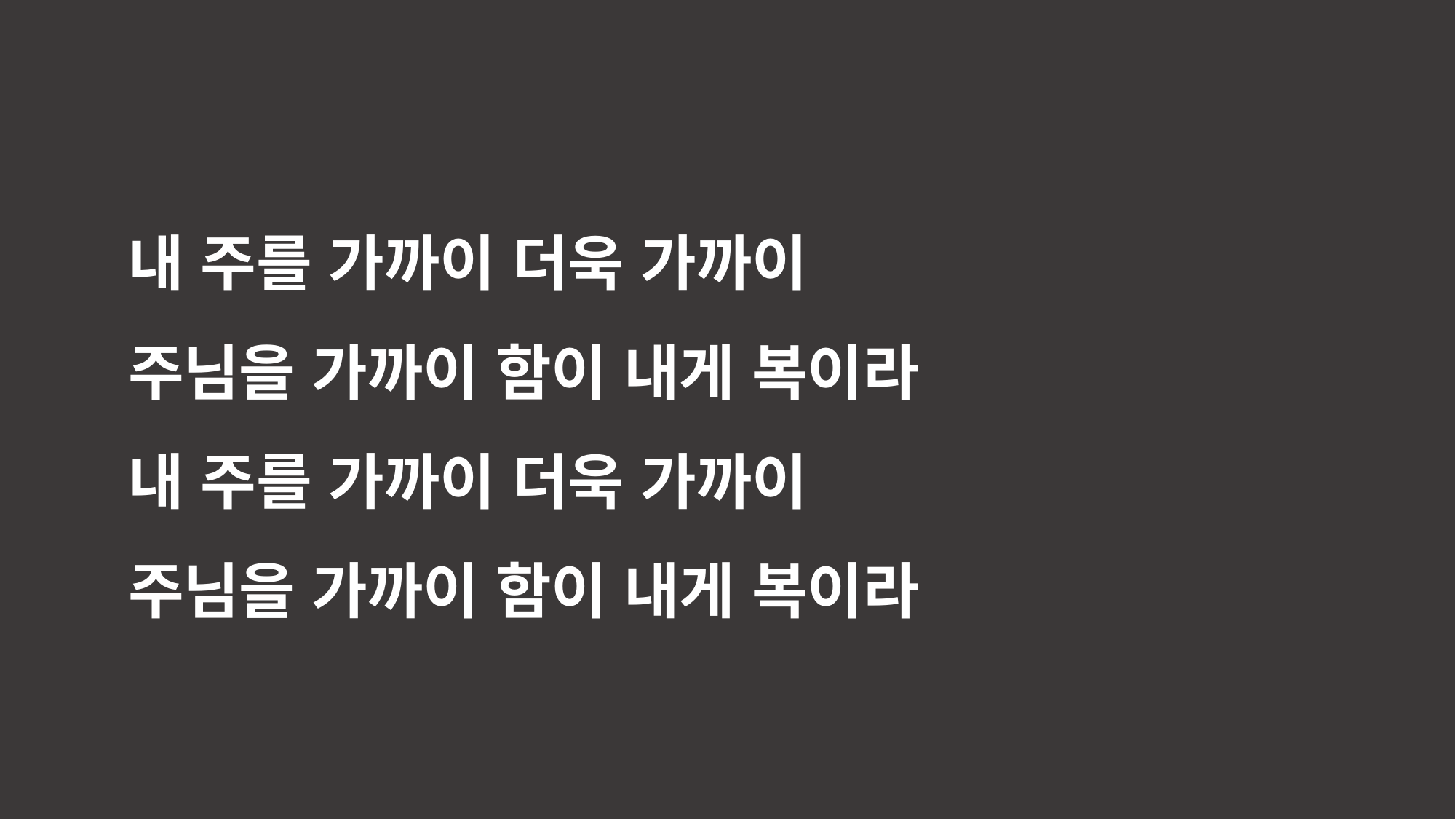

내 주를 가까이 더욱 가까이
주님을 가까이 함이 내게 복이라
내 주를 가까이 더욱 가까이
주님을 가까이 함이 내게 복이라